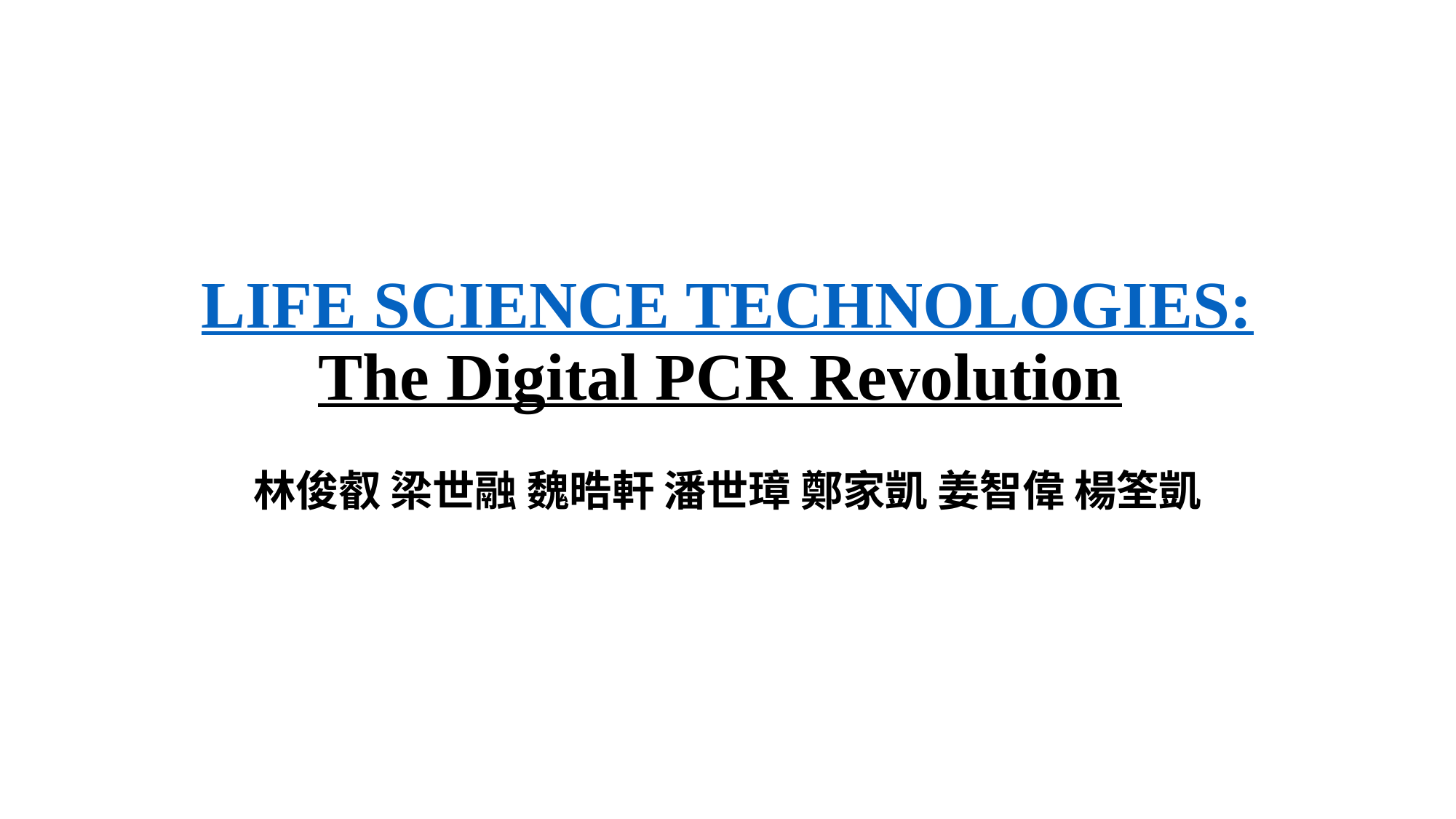

# LIFE SCIENCE TECHNOLOGIES: The Digital PCR Revolution
林俊叡 梁世融 魏晧軒 潘世璋 鄭家凱 姜智偉 楊筌凱